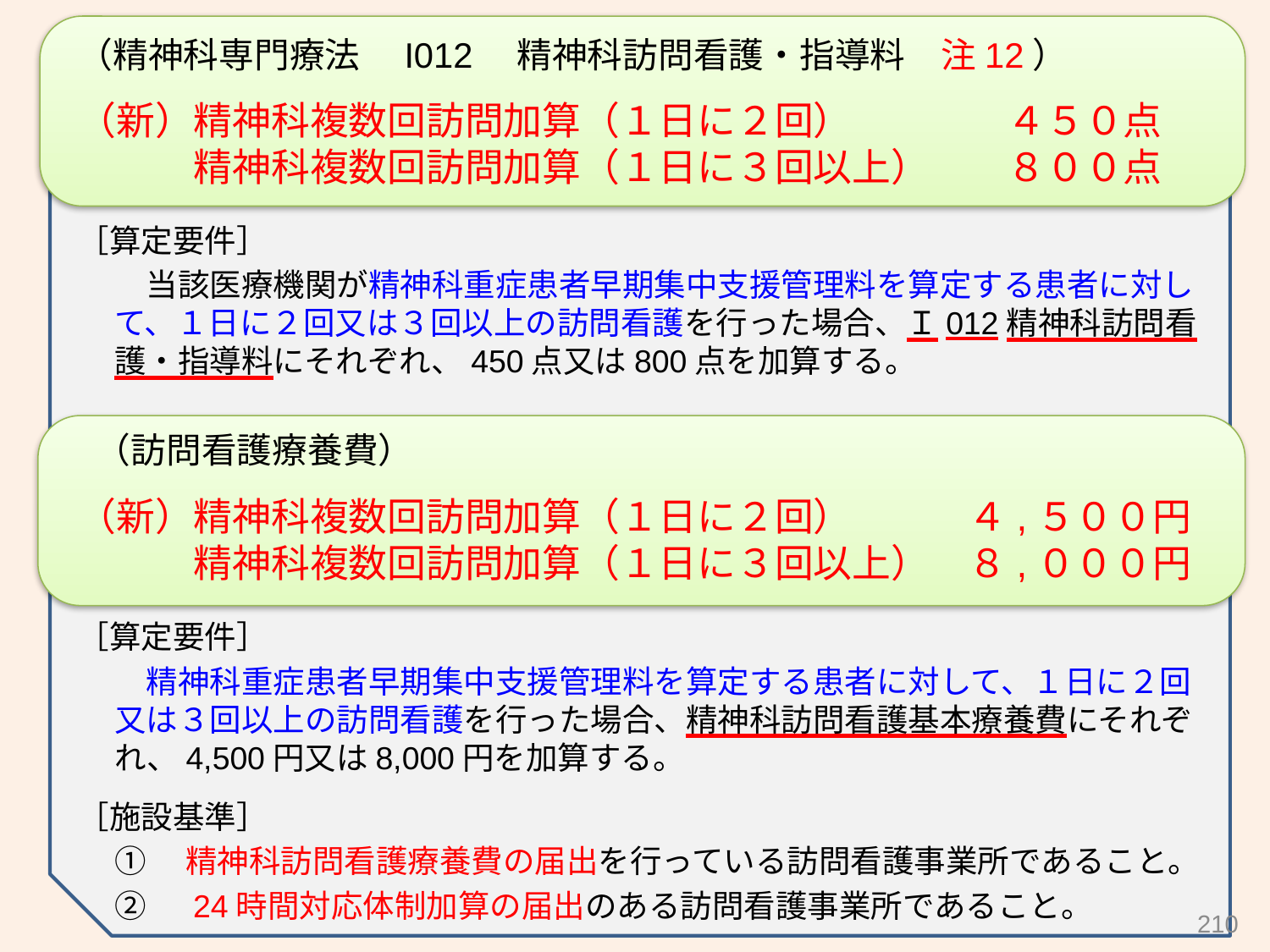

（精神科専門療法　I012　精神科訪問看護・指導料　注12）
（新）精神科複数回訪問加算（１日に２回）　　　　４５０点
　　　精神科複数回訪問加算（１日に３回以上）　　８００点
［算定要件］
　当該医療機関が精神科重症患者早期集中支援管理料を算定する患者に対して、１日に２回又は３回以上の訪問看護を行った場合、Ｉ012精神科訪問看護・指導料にそれぞれ、450点又は800点を加算する。

 （訪問看護療養費）
（新）精神科複数回訪問加算（１日に２回）　　　４,５００円
　　　精神科複数回訪問加算（１日に３回以上）　８,０００円
［算定要件］
　精神科重症患者早期集中支援管理料を算定する患者に対して、１日に２回又は３回以上の訪問看護を行った場合、精神科訪問看護基本療養費にそれぞれ、4,500円又は8,000円を加算する。
［施設基準］
①　精神科訪問看護療養費の届出を行っている訪問看護事業所であること。
②　24時間対応体制加算の届出のある訪問看護事業所であること。

210